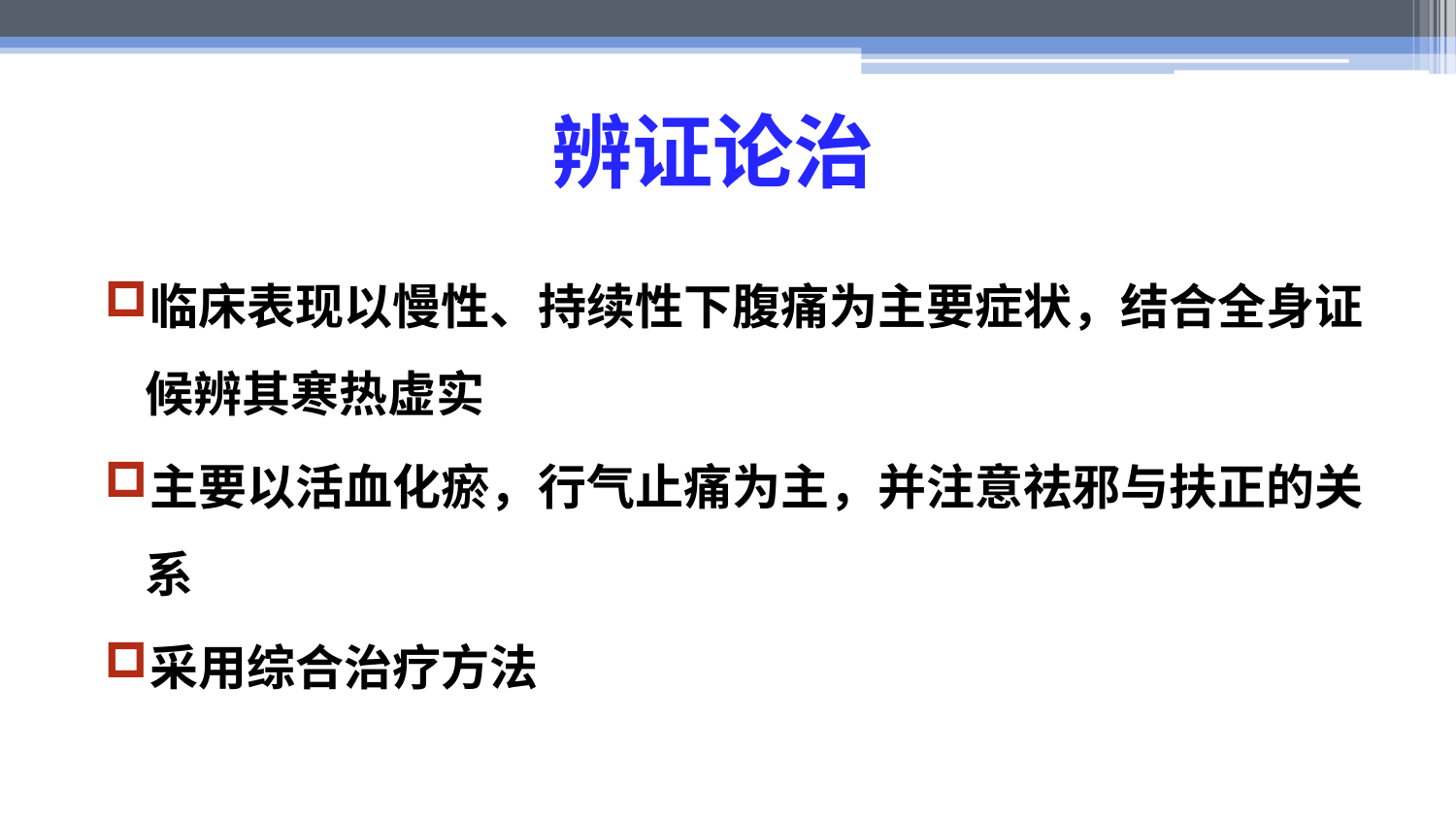

# 辨证论治
临床表现以慢性、持续性下腹痛为主要症状，结合全身证候辨其寒热虚实
主要以活血化瘀，行气止痛为主，并注意祛邪与扶正的关系
采用综合治疗方法